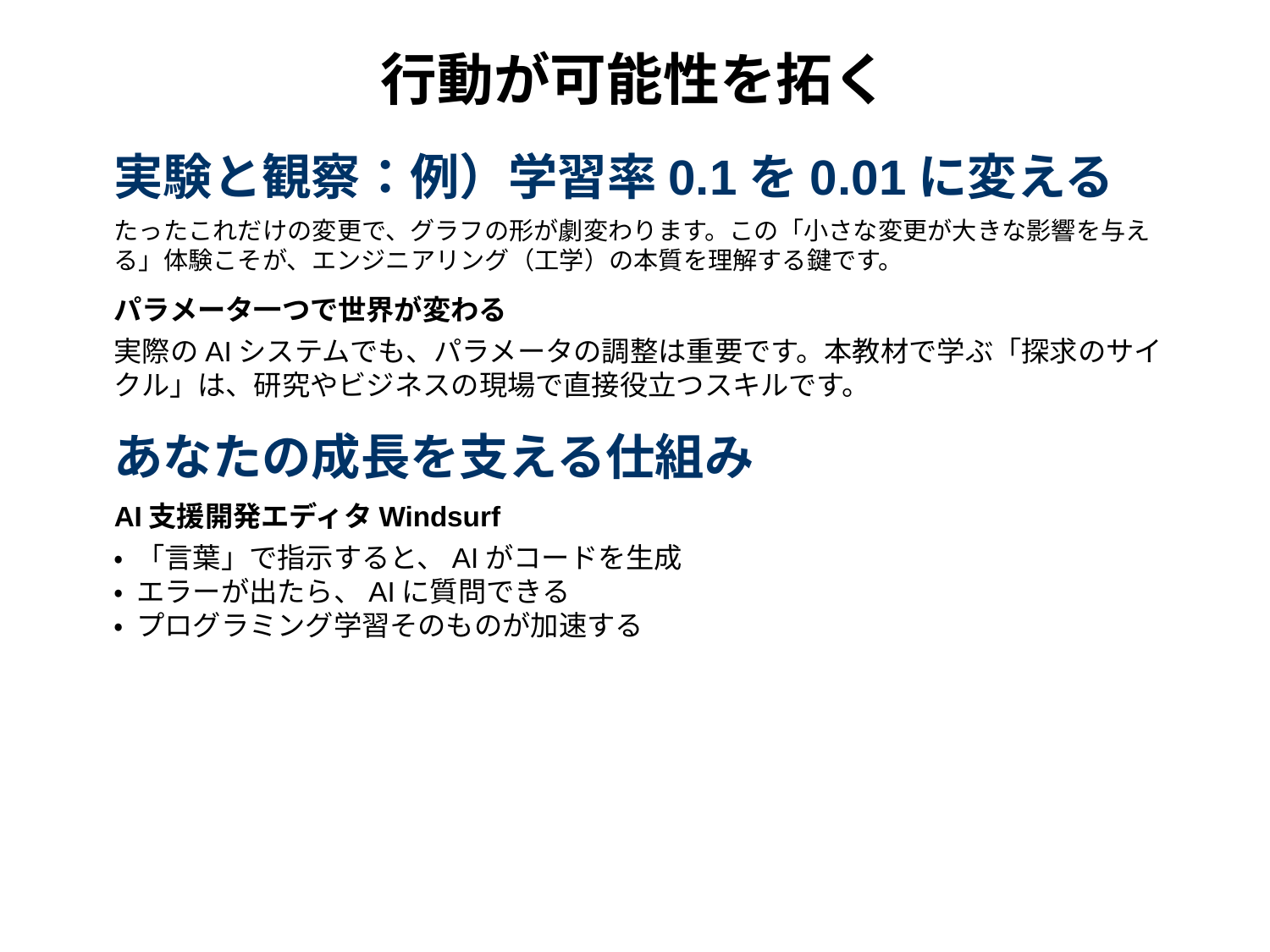

行動が可能性を拓く
実験と観察：例）学習率0.1を0.01に変える
たったこれだけの変更で、グラフの形が劇変わります。この「小さな変更が大きな影響を与える」体験こそが、エンジニアリング（工学）の本質を理解する鍵です。
パラメータ一つで世界が変わる
実際のAIシステムでも、パラメータの調整は重要です。本教材で学ぶ「探求のサイクル」は、研究やビジネスの現場で直接役立つスキルです。
あなたの成長を支える仕組み
AI支援開発エディタWindsurf
• 「言葉」で指示すると、AIがコードを生成
• エラーが出たら、AIに質問できる
• プログラミング学習そのものが加速する